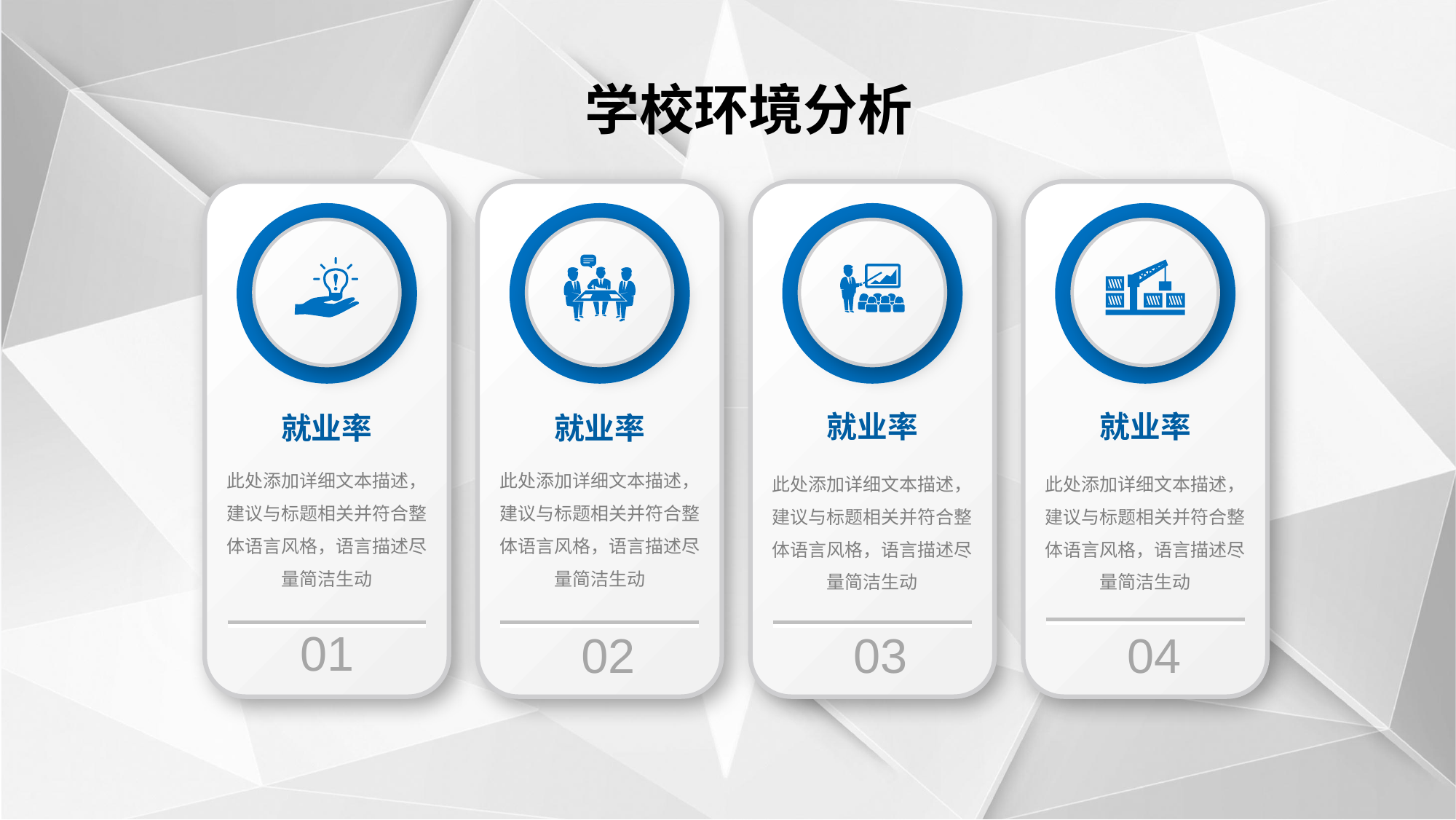

学校环境分析

就业率
此处添加详细文本描述，建议与标题相关并符合整体语言风格，语言描述尽量简洁生动
01

就业率
此处添加详细文本描述，建议与标题相关并符合整体语言风格，语言描述尽量简洁生动
02

就业率
此处添加详细文本描述，建议与标题相关并符合整体语言风格，语言描述尽量简洁生动
03

就业率
此处添加详细文本描述，建议与标题相关并符合整体语言风格，语言描述尽量简洁生动
04
延迟符